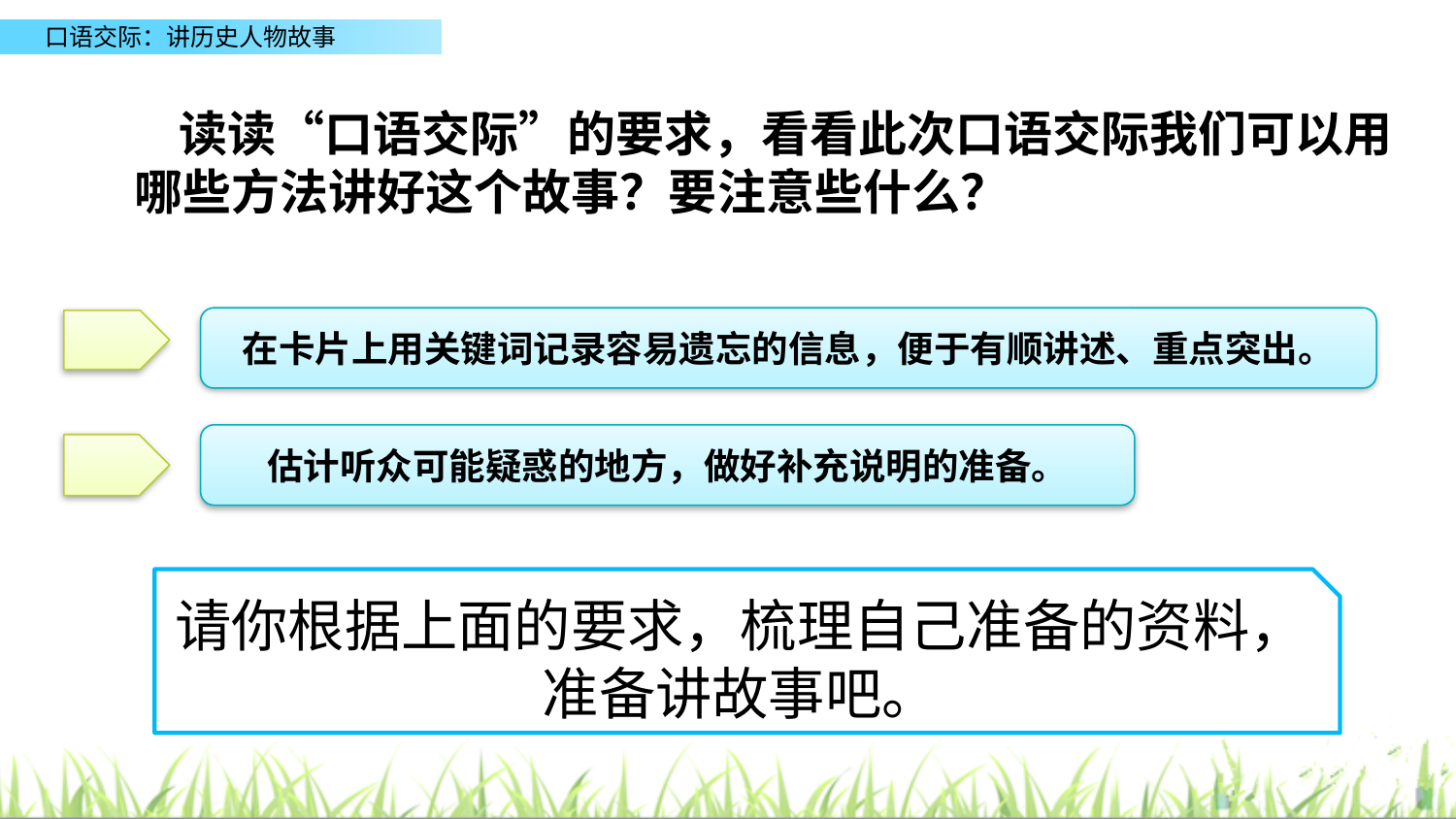

读读“口语交际”的要求，看看此次口语交际我们可以用哪些方法讲好这个故事？要注意些什么？
在卡片上用关键词记录容易遗忘的信息，便于有顺讲述、重点突出。

估计听众可能疑惑的地方，做好补充说明的准备。

请你根据上面的要求，梳理自己准备的资料，准备讲故事吧。